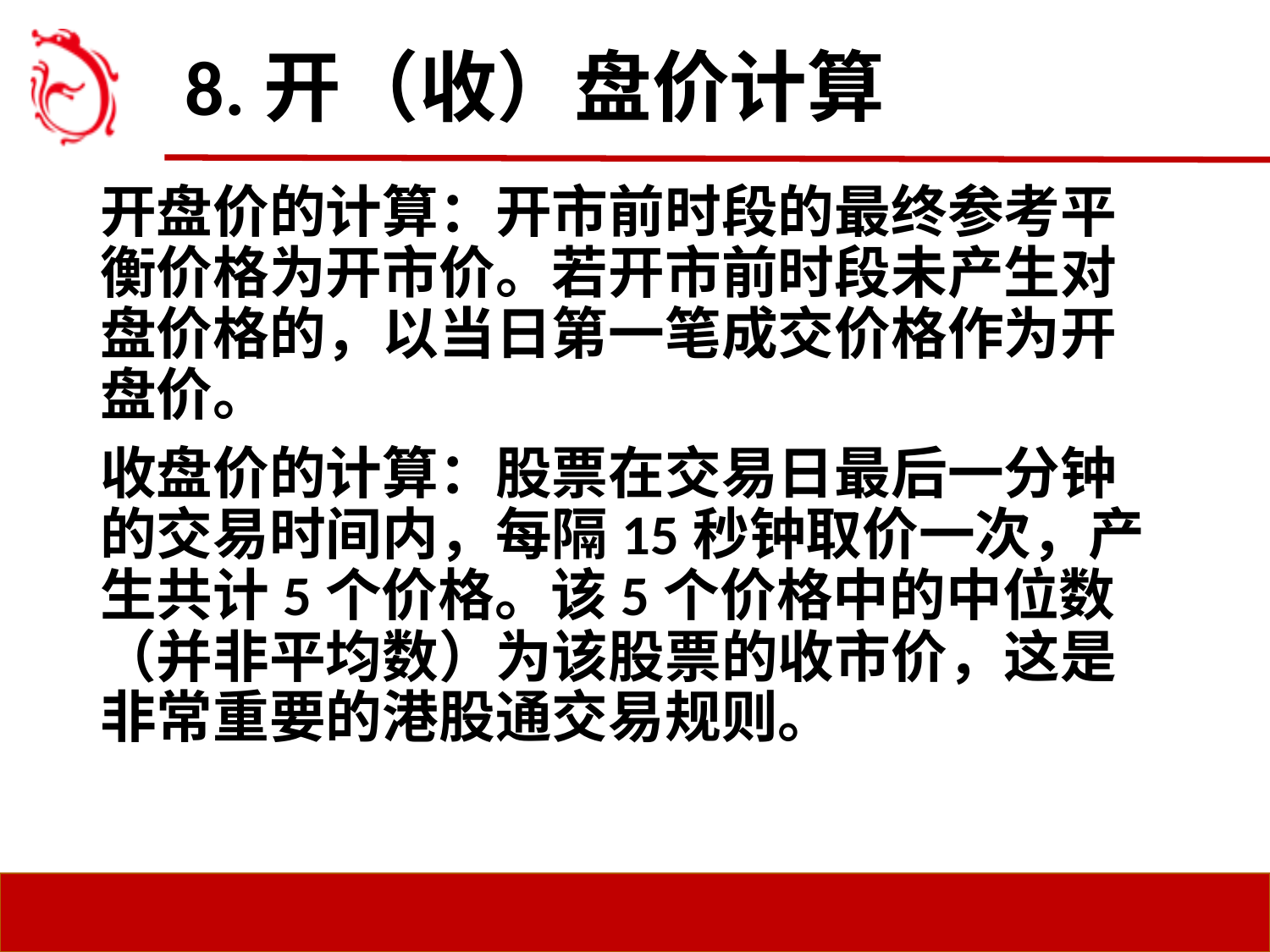

# 8.开（收）盘价计算
开盘价的计算：开市前时段的最终参考平衡价格为开市价。若开市前时段未产生对盘价格的，以当日第一笔成交价格作为开盘价。
收盘价的计算：股票在交易日最后一分钟的交易时间内，每隔15秒钟取价一次，产生共计5个价格。该5个价格中的中位数（并非平均数）为该股票的收市价，这是非常重要的港股通交易规则。